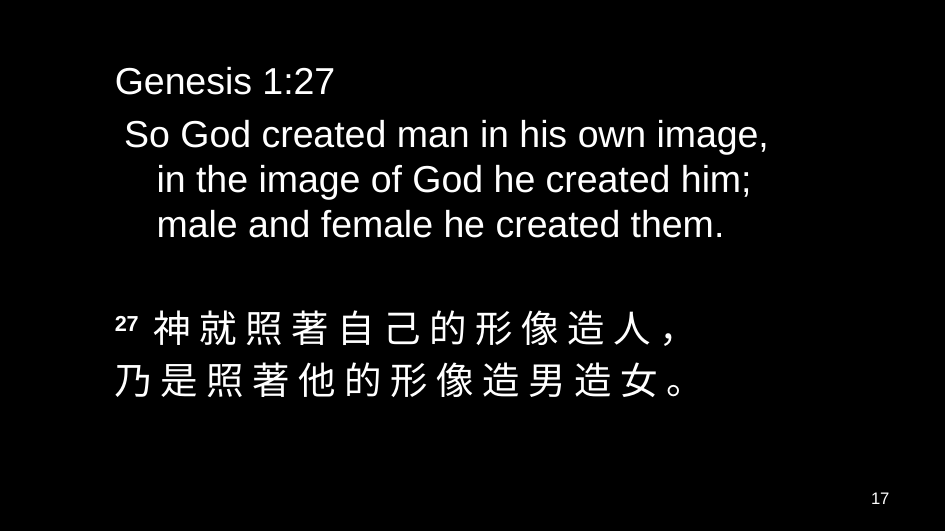

Genesis 1:27
 So God created man in his own image,
    in the image of God he created him;
    male and female he created them.

27 神 就 照 著 自 己 的 形 像 造 人 ，
乃 是 照 著 他 的 形 像 造 男 造 女 。

17